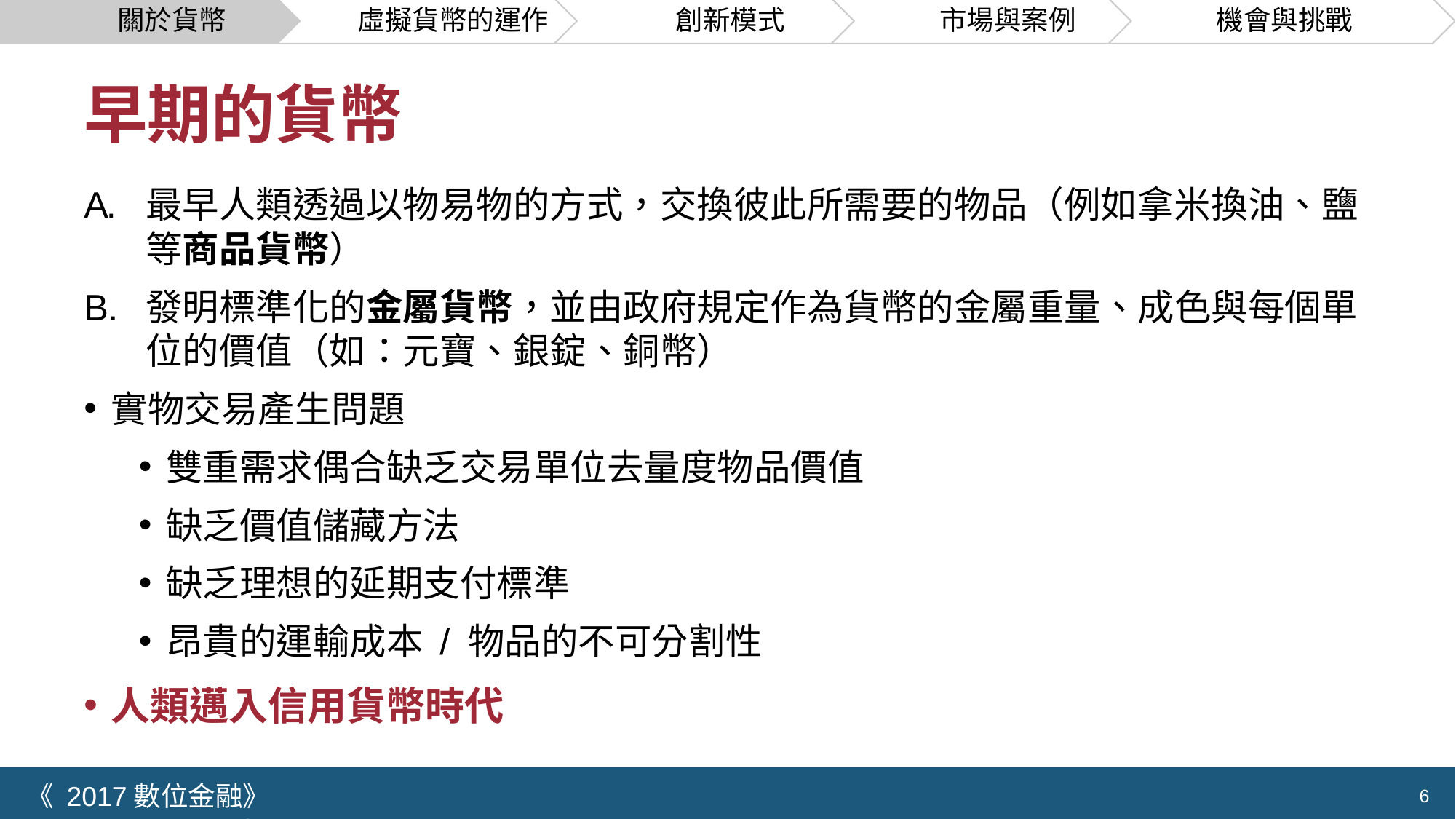

關於貨幣
虛擬貨幣的運作
創新模式
市場與案例
機會與挑戰
# 早期的貨幣
最早人類透過以物易物的方式，交換彼此所需要的物品（例如拿米換油、鹽等商品貨幣）
發明標準化的金屬貨幣，並由政府規定作為貨幣的金屬重量、成色與每個單位的價值（如：元寶、銀錠、銅幣）
實物交易產生問題
雙重需求偶合缺乏交易單位去量度物品價值
缺乏價值儲藏方法
缺乏理想的延期支付標準
昂貴的運輸成本 / 物品的不可分割性
人類邁入信用貨幣時代
《 2017數位金融》                                                                                                                                             	NCTU.IIM.IEBI Lab
6